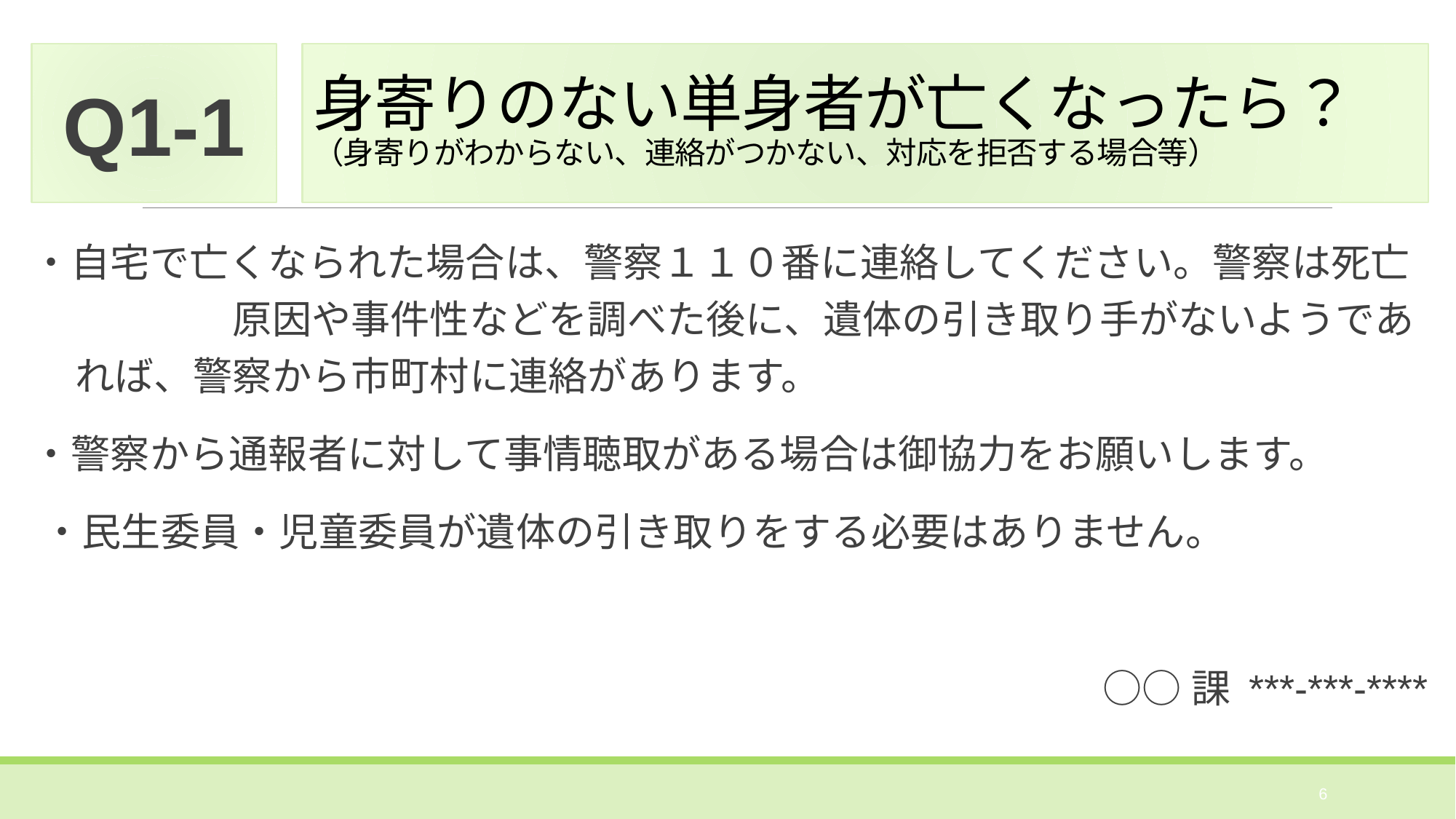

Q1-1
# 身寄りのない単身者が亡くなったら？ （身寄りがわからない、連絡がつかない、対応を拒否する場合等）
・自宅で亡くなられた場合は、警察１１０番に連絡してください。警察は死亡　　　　原因や事件性などを調べた後に、遺体の引き取り手がないようであれば、警察から市町村に連絡があります。
・警察から通報者に対して事情聴取がある場合は御協力をお願いします。
・民生委員・児童委員が遺体の引き取りをする必要はありません。

○○課 ***-***-****
6